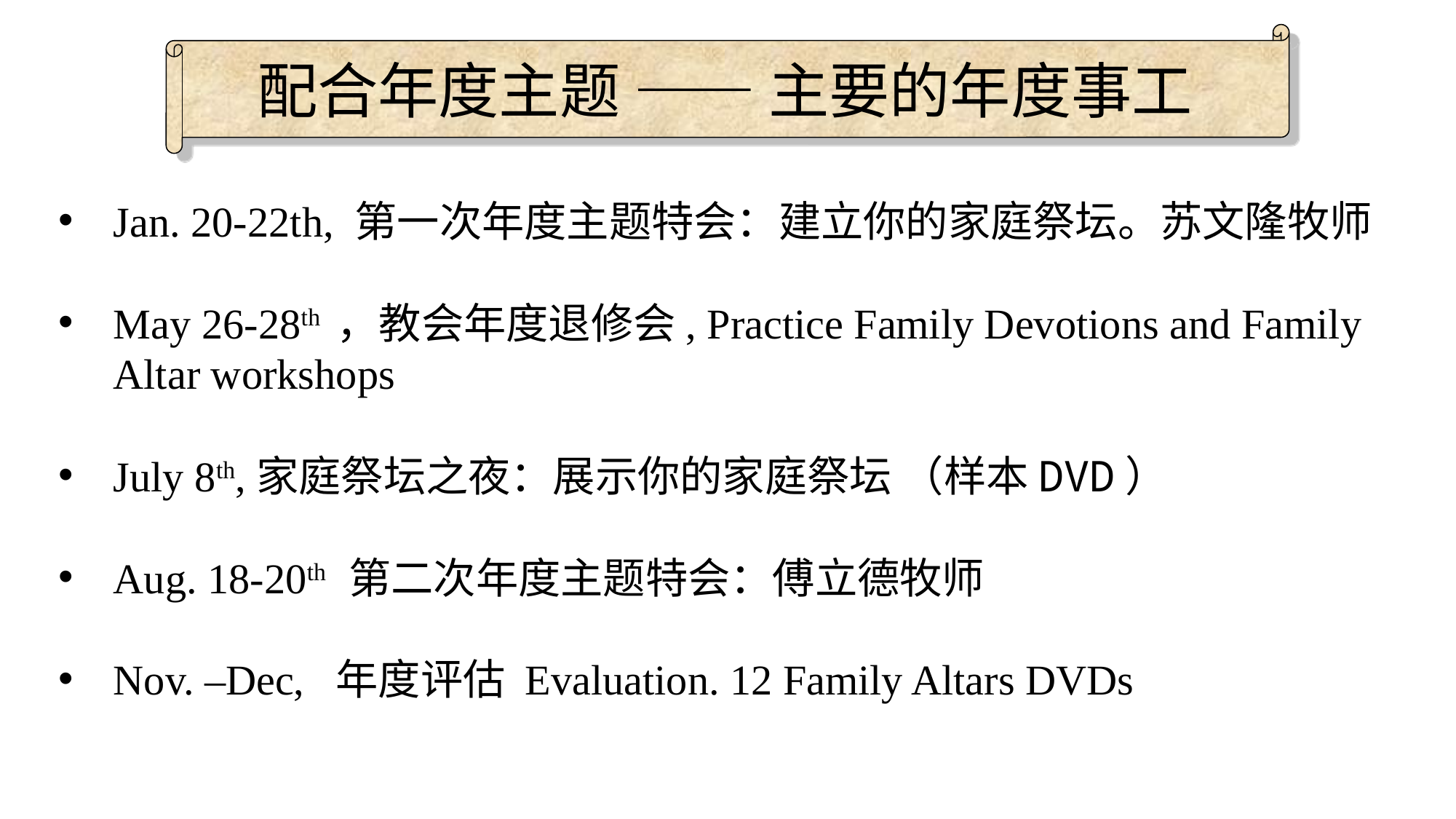

配合年度主题 —— 主要的年度事工
Jan. 20-22th, 第一次年度主题特会：建立你的家庭祭坛。苏文隆牧师

May 26-28th ，教会年度退修会, Practice Family Devotions and Family Altar workshops

July 8th,家庭祭坛之夜：展示你的家庭祭坛 （样本DVD）

Aug. 18-20th  第二次年度主题特会：傅立德牧师

Nov. –Dec,  年度评估 Evaluation. 12 Family Altars DVDs